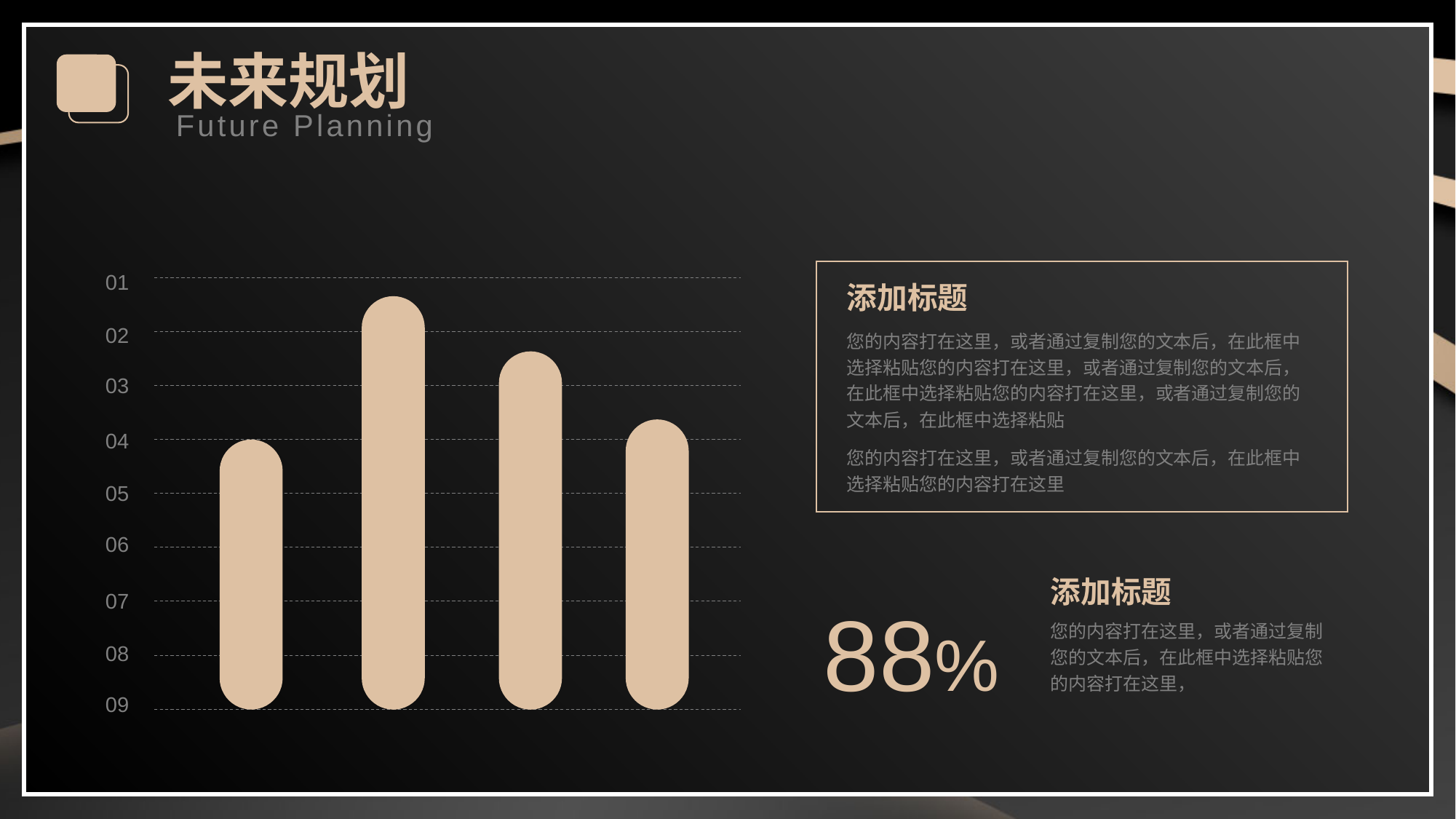

未来规划
Future Planning

添加标题
您的内容打在这里，或者通过复制您的文本后，在此框中选择粘贴您的内容打在这里，或者通过复制您的文本后，在此框中选择粘贴您的内容打在这里，或者通过复制您的文本后，在此框中选择粘贴
您的内容打在这里，或者通过复制您的文本后，在此框中选择粘贴您的内容打在这里

01
02
03
04
05
06
07
08
09

88%
添加标题
您的内容打在这里，或者通过复制您的文本后，在此框中选择粘贴您的内容打在这里，